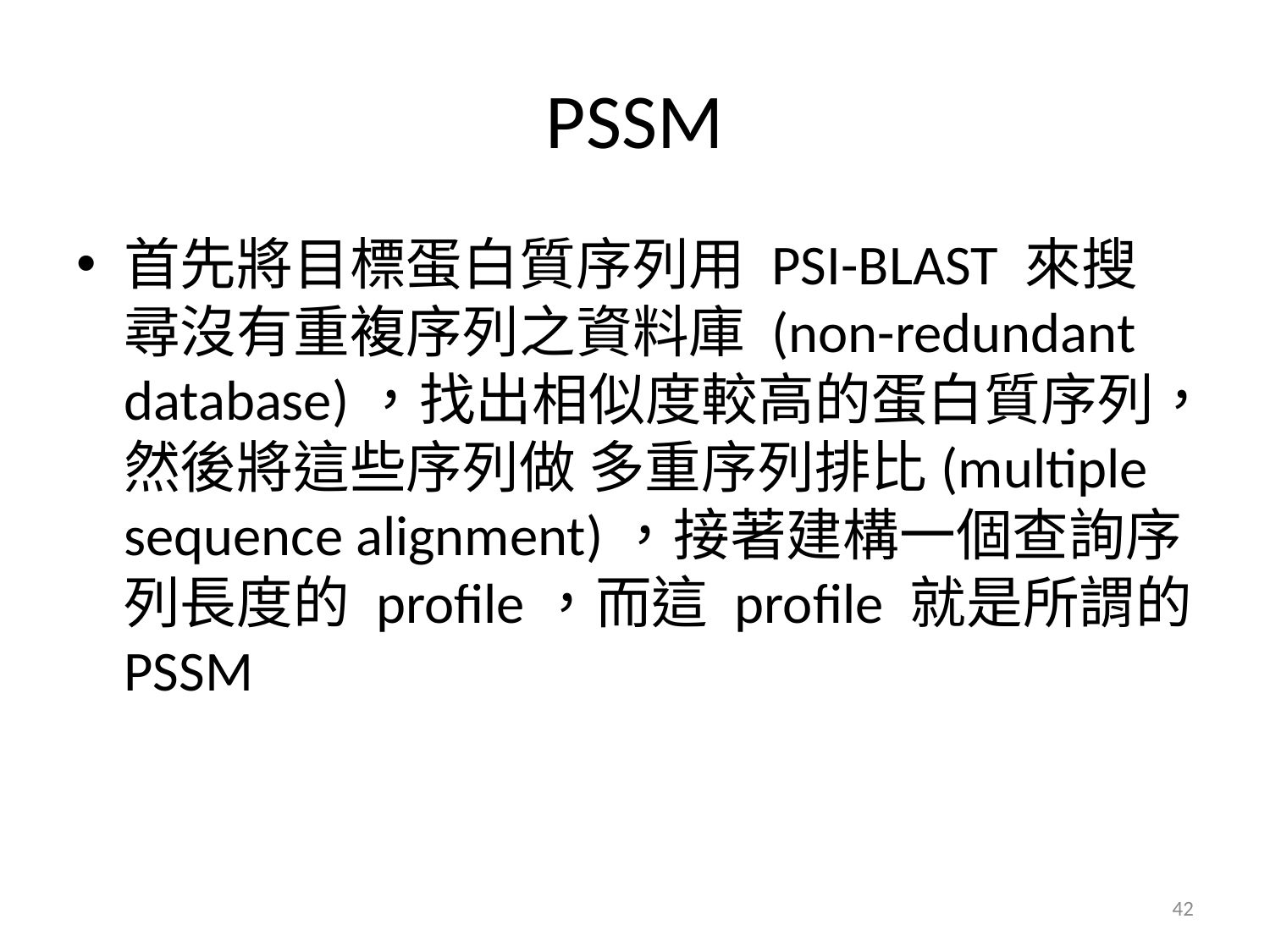

# PSSM
首先將目標蛋白質序列用 PSI-BLAST 來搜尋沒有重複序列之資料庫 (non-redundant database)，找出相似度較高的蛋白質序列，然後將這些序列做 多重序列排比(multiple sequence alignment)，接著建構一個查詢序列長度的 profile，而這 profile 就是所謂的 PSSM
42